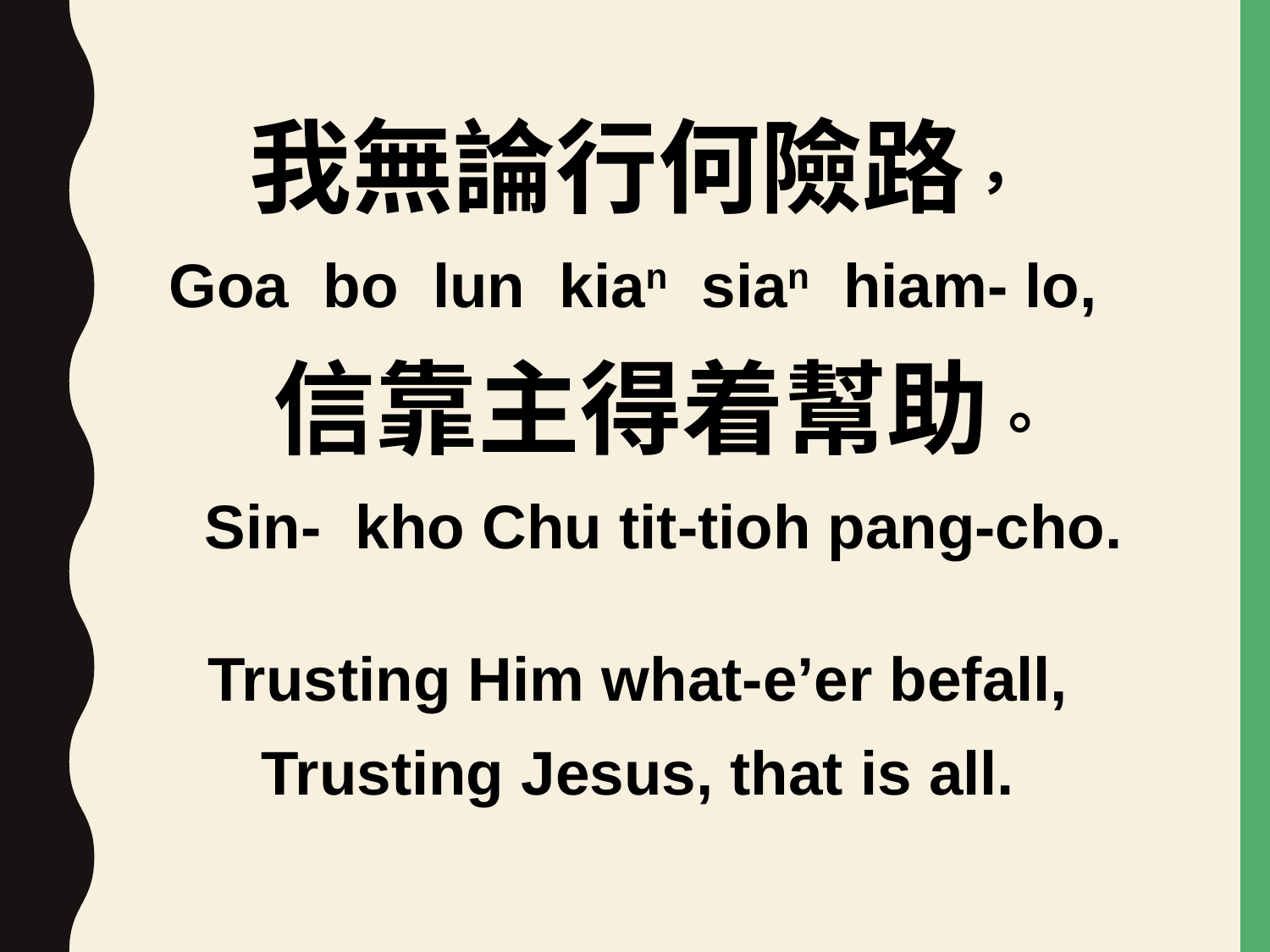

我無論行何險路，
Goa  bo  lun  kian  sian  hiam- lo,
 信靠主得着幫助。
   Sin-  kho Chu tit-tioh pang-cho.

Trusting Him what-e’er befall,
Trusting Jesus, that is all.